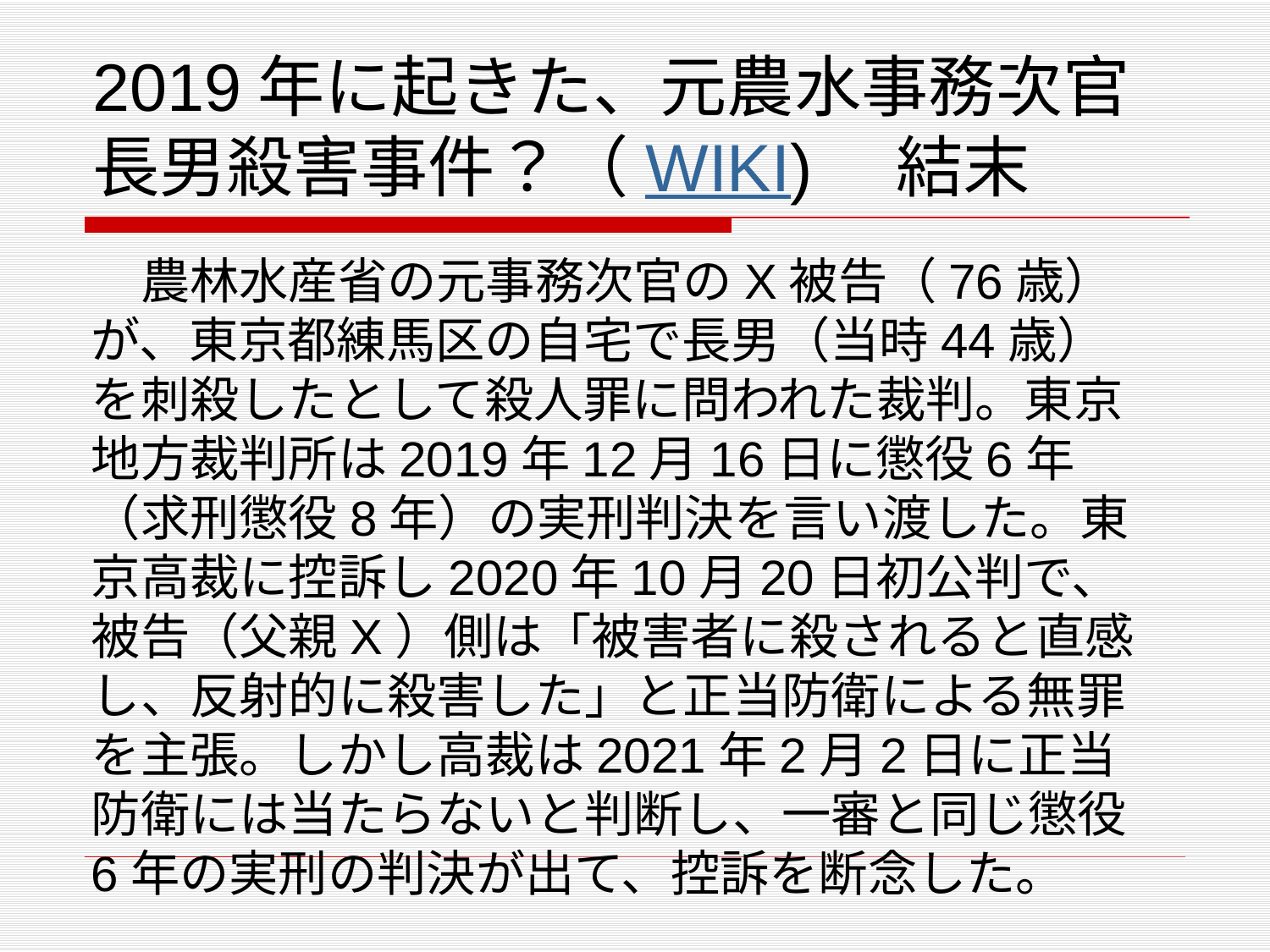

# 2019年に起きた、元農水事務次官長男殺害事件？（WIKI)　結末
　農林水産省の元事務次官のX被告（76歳）が、東京都練馬区の自宅で長男（当時44歳）を刺殺したとして殺人罪に問われた裁判。東京地方裁判所は2019年12月16日に懲役6年（求刑懲役8年）の実刑判決を言い渡した。東京高裁に控訴し2020年10月20日初公判で、被告（父親X）側は「被害者に殺されると直感し、反射的に殺害した」と正当防衛による無罪を主張。しかし高裁は2021年2月2日に正当防衛には当たらないと判断し、一審と同じ懲役6年の実刑の判決が出て、控訴を断念した。